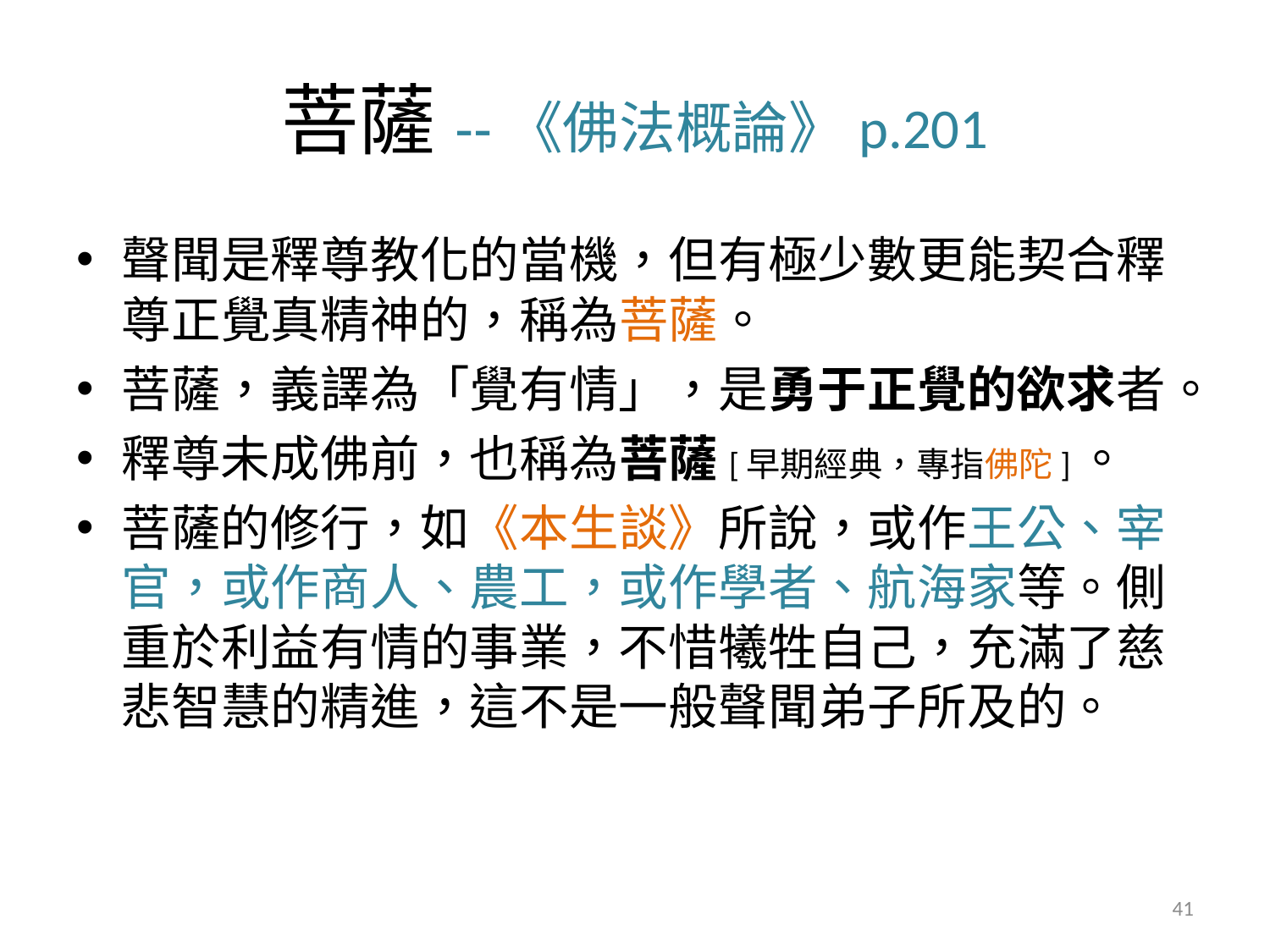

# 菩薩--《佛法概論》p.201
聲聞是釋尊教化的當機，但有極少數更能契合釋尊正覺真精神的，稱為菩薩。
菩薩，義譯為「覺有情」，是勇于正覺的欲求者。
釋尊未成佛前，也稱為菩薩[早期經典，專指佛陀]。
菩薩的修行，如《本生談》所說，或作王公、宰官，或作商人、農工，或作學者、航海家等。側重於利益有情的事業，不惜犧牲自己，充滿了慈悲智慧的精進，這不是一般聲聞弟子所及的。
41